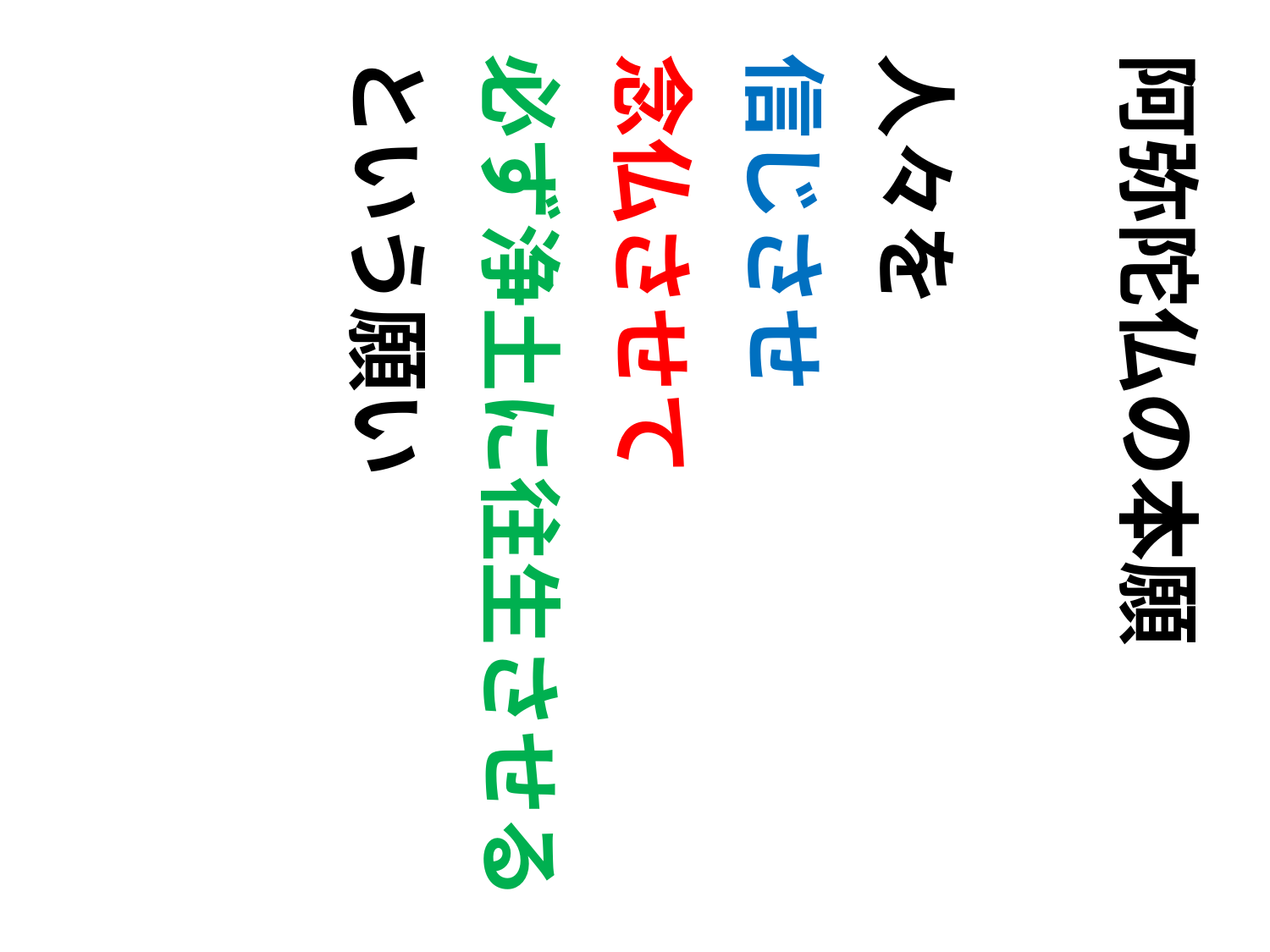

阿弥陀仏の本願

人々を
信じさせ
念仏させて
必ず浄土に往生させる
という願い